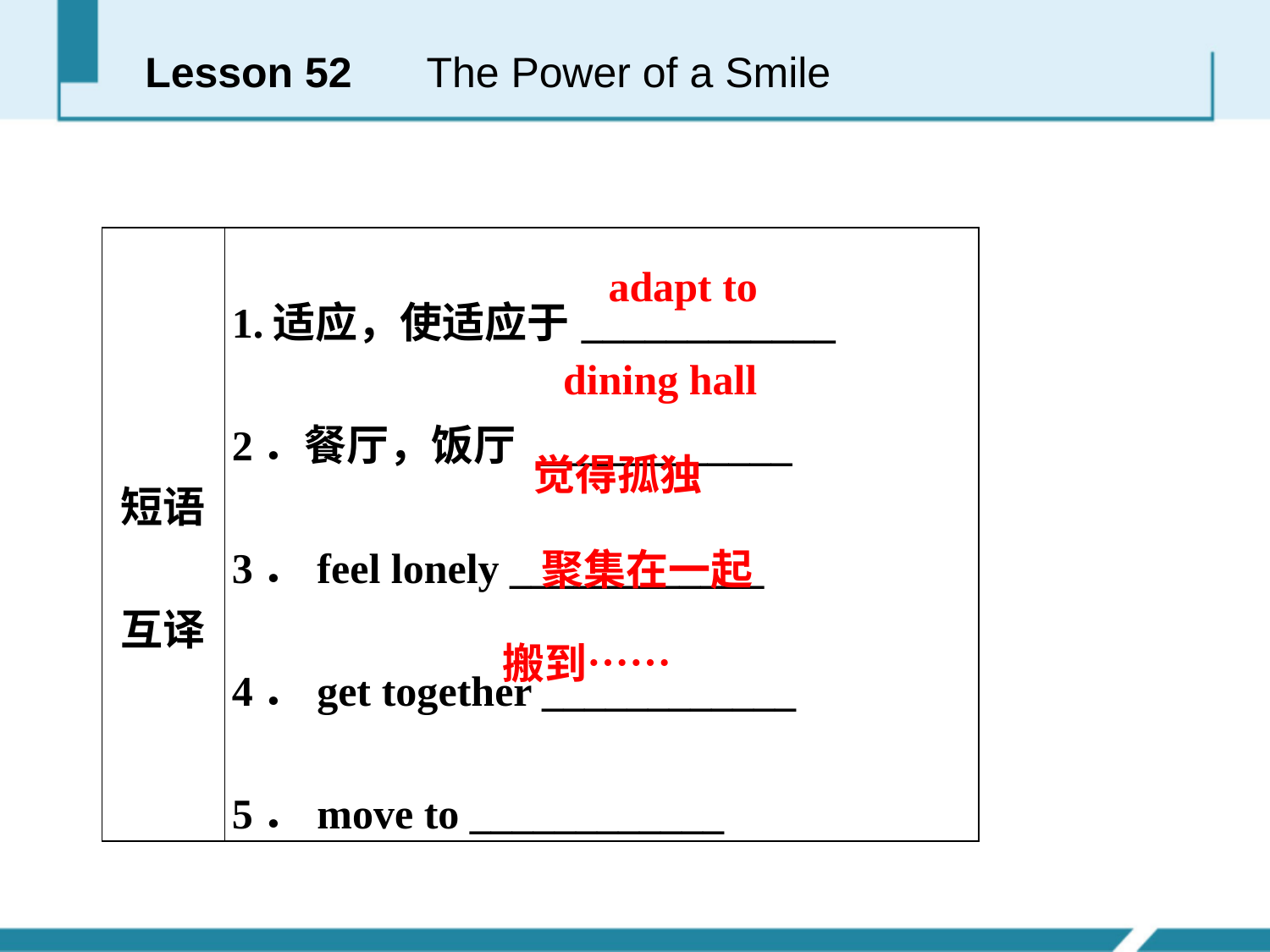

Lesson 52 　The Power of a Smile
| 短语 互译 | 1.适应，使适应于\_\_\_\_\_\_\_\_\_\_\_\_ 2．餐厅，饭厅 \_\_\_\_\_\_\_\_\_\_\_\_ 3．feel lonely \_\_\_\_\_\_\_\_\_\_\_\_ 4．get together \_\_\_\_\_\_\_\_\_\_\_\_ 5．move to \_\_\_\_\_\_\_\_\_\_\_\_ |
| --- | --- |
adapt to
dining hall
觉得孤独
聚集在一起
搬到……